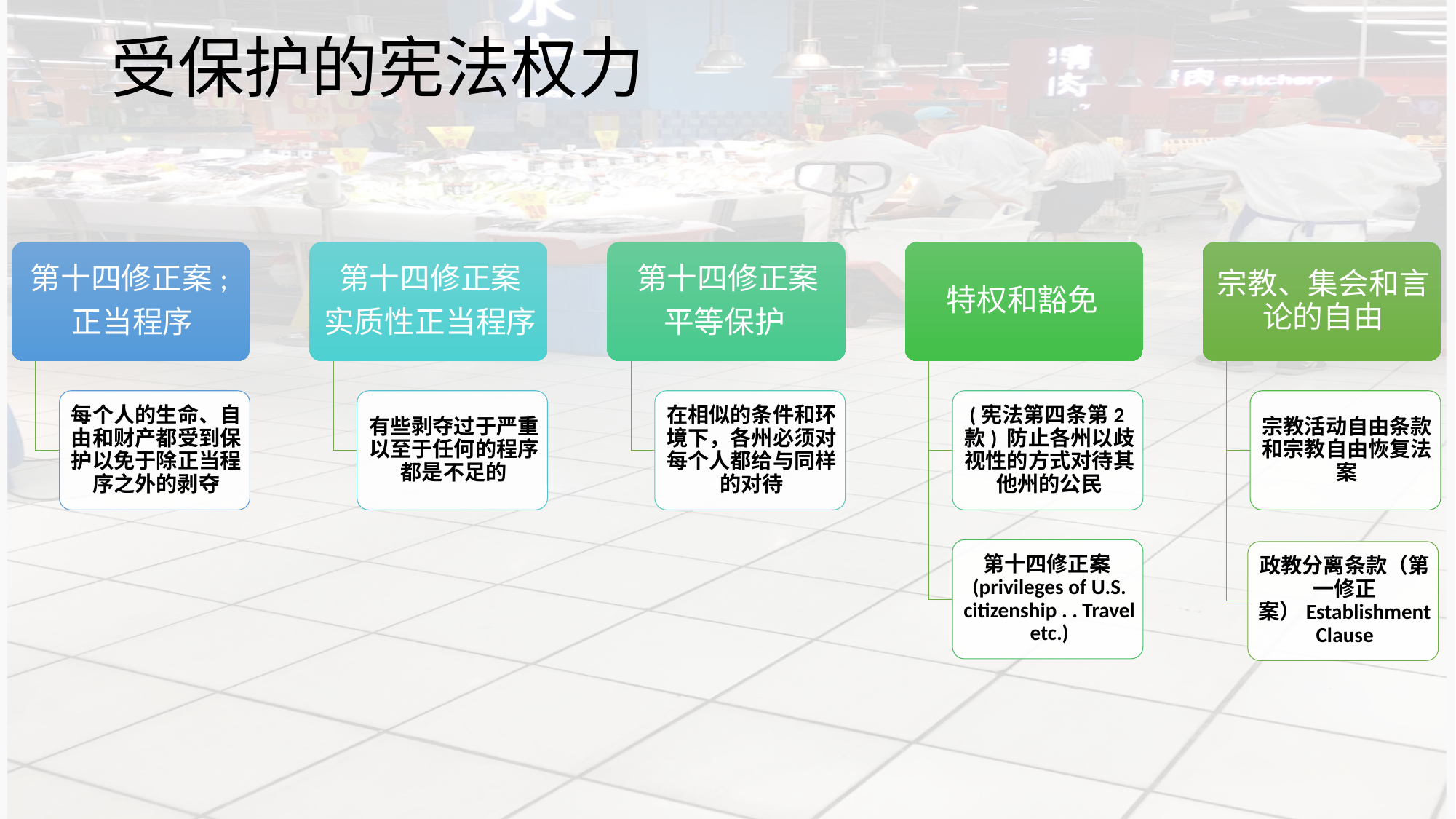

# 受保护的宪法权力
第十四修正案;
正当程序
每个人的生命、自由和财产都受到保护以免于除正当程序之外的剥夺
第十四修正案
实质性正当程序
有些剥夺过于严重以至于任何的程序都是不足的
第十四修正案
平等保护
在相似的条件和环境下，各州必须对每个人都给与同样的对待
特权和豁免
(宪法第四条第2款) 防止各州以歧视性的方式对待其他州的公民
第十四修正案(privileges of U.S. citizenship . . Travel etc.)
宗教、集会和言论的自由
宗教活动自由条款和宗教自由恢复法案
政教分离条款（第一修正案）Establishment Clause